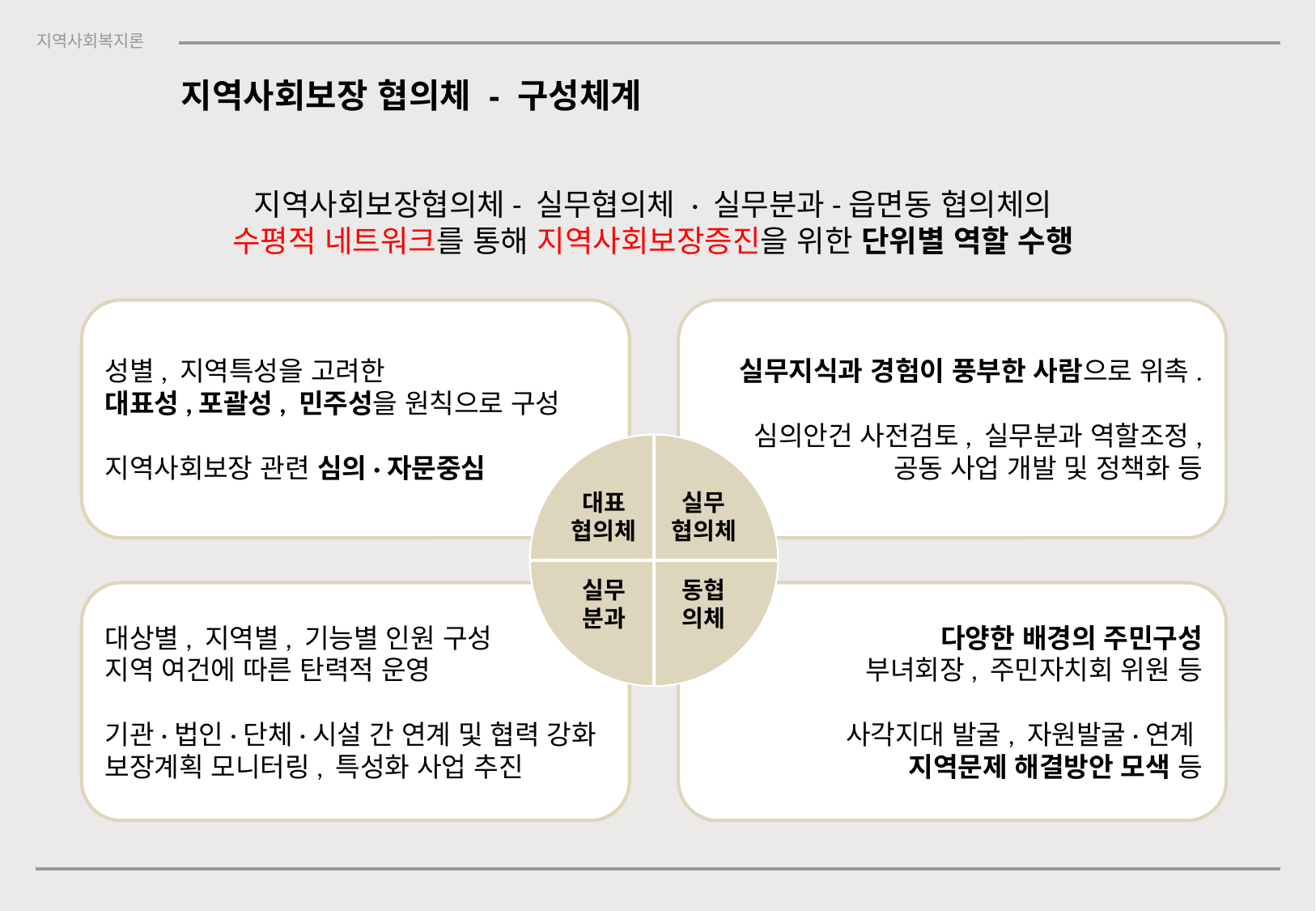

지역사회보장 협의체 - 구성체계
지역사회보장협의체- 실무협의체 · 실무분과-읍면동 협의체의
수평적 네트워크를 통해 지역사회보장증진을 위한 단위별 역할 수행
성별, 지역특성을 고려한
대표성,포괄성, 민주성을 원칙으로 구성

지역사회보장 관련 심의·자문중심
실무지식과 경험이 풍부한 사람으로 위촉.

심의안건 사전검토, 실무분과 역할조정, 공동 사업 개발 및 정책화 등

대표 협의체
실무 협의체
실무
분과
동협
의체
대상별, 지역별, 기능별 인원 구성
지역 여건에 따른 탄력적 운영

기관·법인·단체·시설 간 연계 및 협력 강화 보장계획 모니터링, 특성화 사업 추진
다양한 배경의 주민구성
부녀회장, 주민자치회 위원 등

사각지대 발굴, 자원발굴·연계
지역문제 해결방안 모색 등